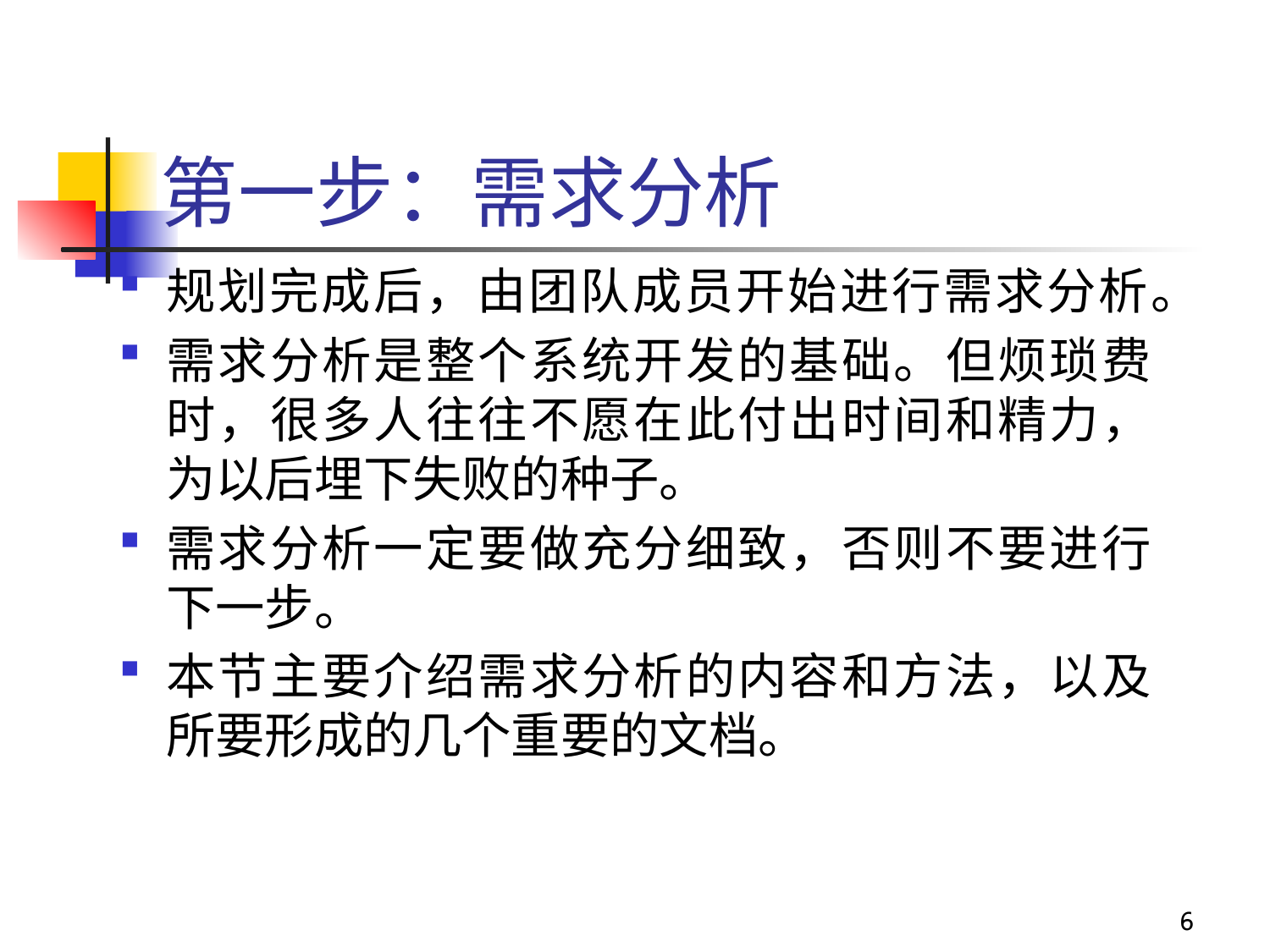

# 第一步：需求分析
规划完成后，由团队成员开始进行需求分析。
需求分析是整个系统开发的基础。但烦琐费时，很多人往往不愿在此付出时间和精力，为以后埋下失败的种子。
需求分析一定要做充分细致，否则不要进行下一步。
本节主要介绍需求分析的内容和方法，以及所要形成的几个重要的文档。
6